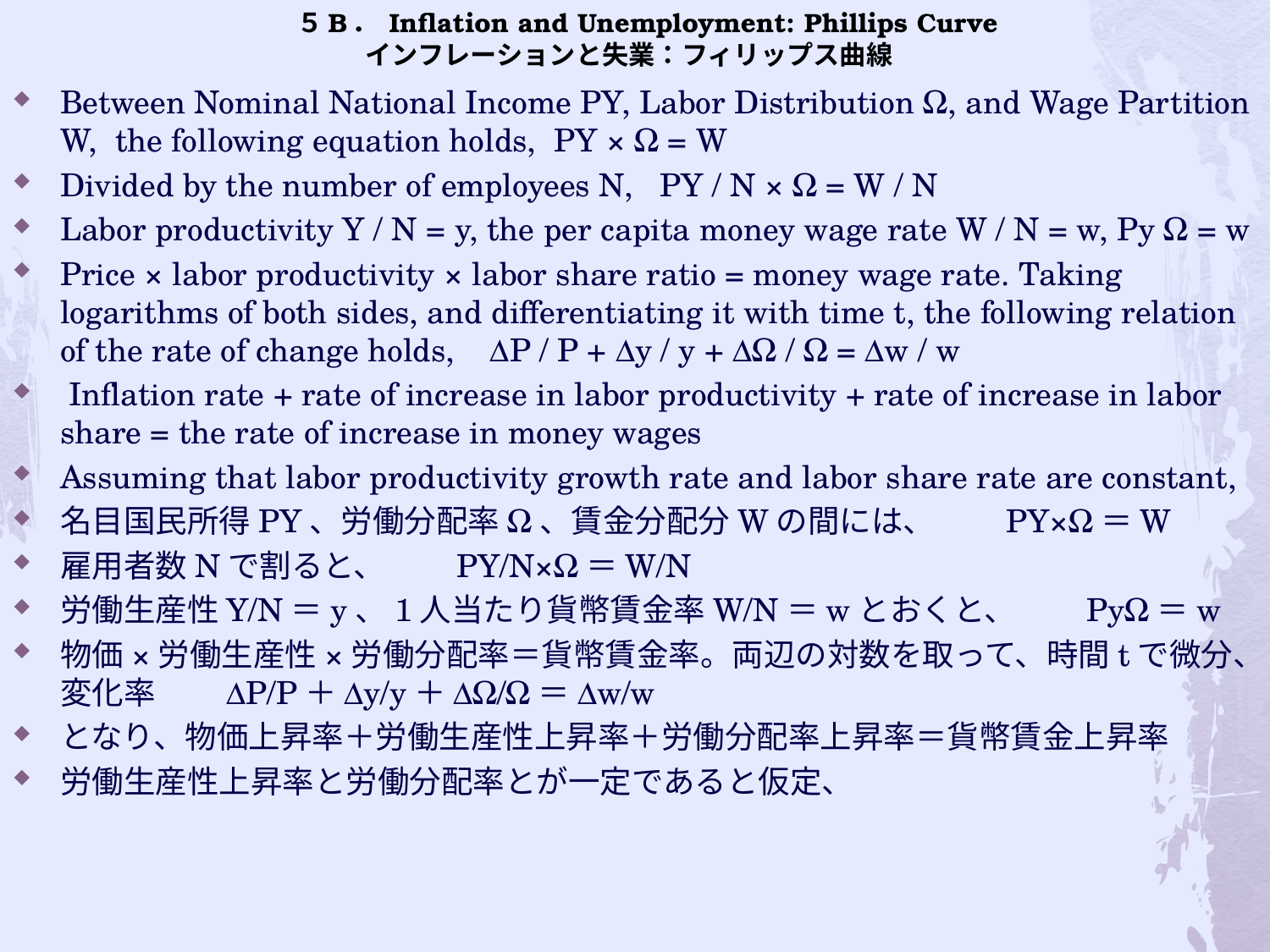

# ５B． Inflation and Unemployment: Phillips Curve インフレーションと失業：フィリップス曲線
Between Nominal National Income PY, Labor Distribution Ω, and Wage Partition W,  the following equation holds,  PY × Ω = W
Divided by the number of employees N,   PY / N × Ω = W / N
Labor productivity Y / N = y, the per capita money wage rate W / N = w, Py Ω = w
Price × labor productivity × labor share ratio = money wage rate. Taking logarithms of both sides, and differentiating it with time t, the following relation of the rate of change holds,    ΔP / P + Δy / y + ΔΩ / Ω = Δw / w
 Inflation rate + rate of increase in labor productivity + rate of increase in labor share = the rate of increase in money wages
Assuming that labor productivity growth rate and labor share rate are constant,
名目国民所得PY、労働分配率Ω、賃金分配分Wの間には、　　PY×Ω＝W
雇用者数Nで割ると、　　PY/N×Ω＝W/N
労働生産性Y/N＝y、1人当たり貨幣賃金率W/N＝wとおくと、　　PyΩ＝w
物価×労働生産性×労働分配率＝貨幣賃金率。両辺の対数を取って、時間tで微分、変化率　　ΔP/P＋Δy/y＋ΔΩ/Ω＝Δw/w
となり、物価上昇率＋労働生産性上昇率＋労働分配率上昇率＝貨幣賃金上昇率
労働生産性上昇率と労働分配率とが一定であると仮定、